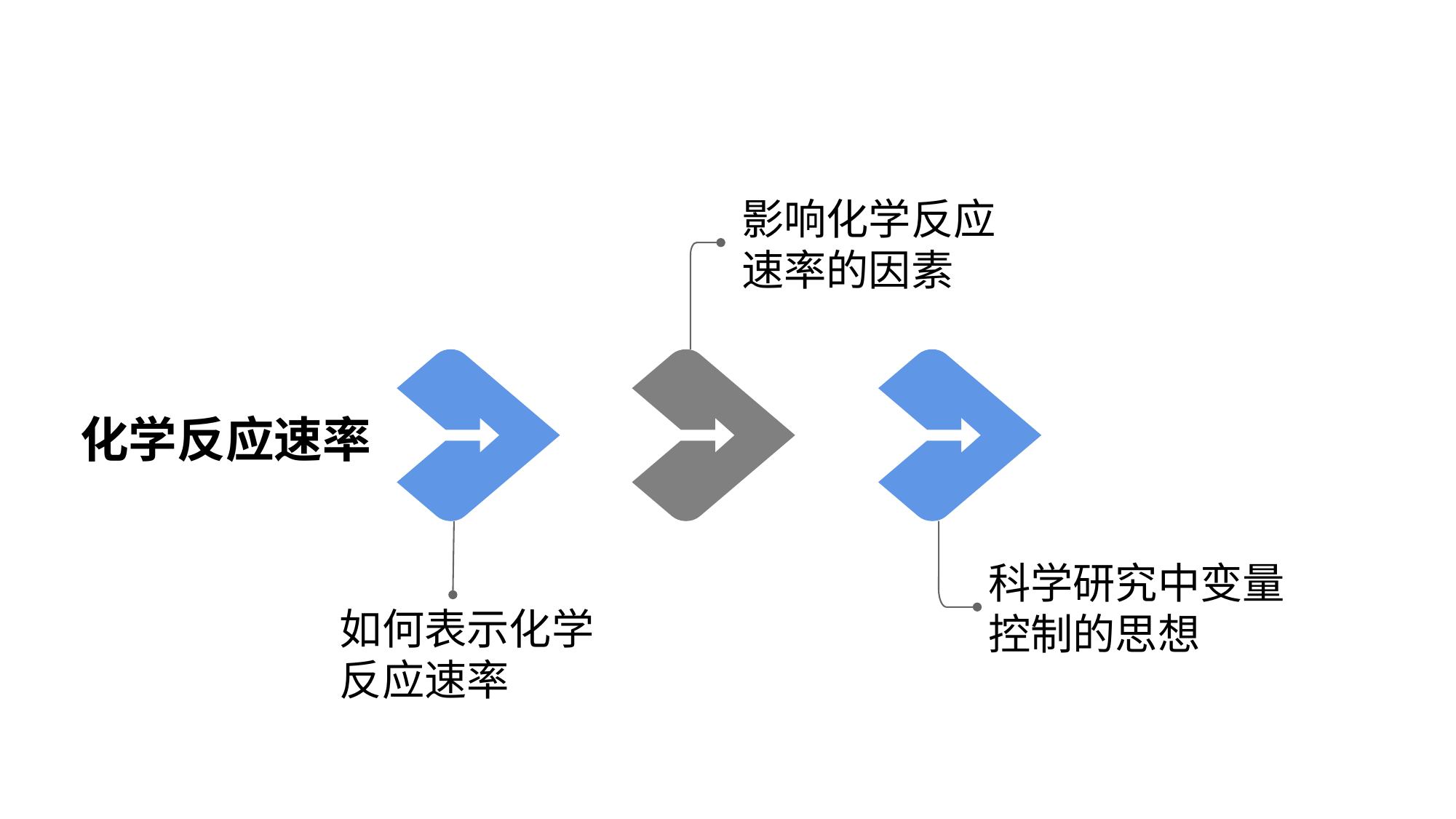

影响化学反应速率的因素

化学反应速率

科学研究中变量控制的思想
如何表示化学反应速率